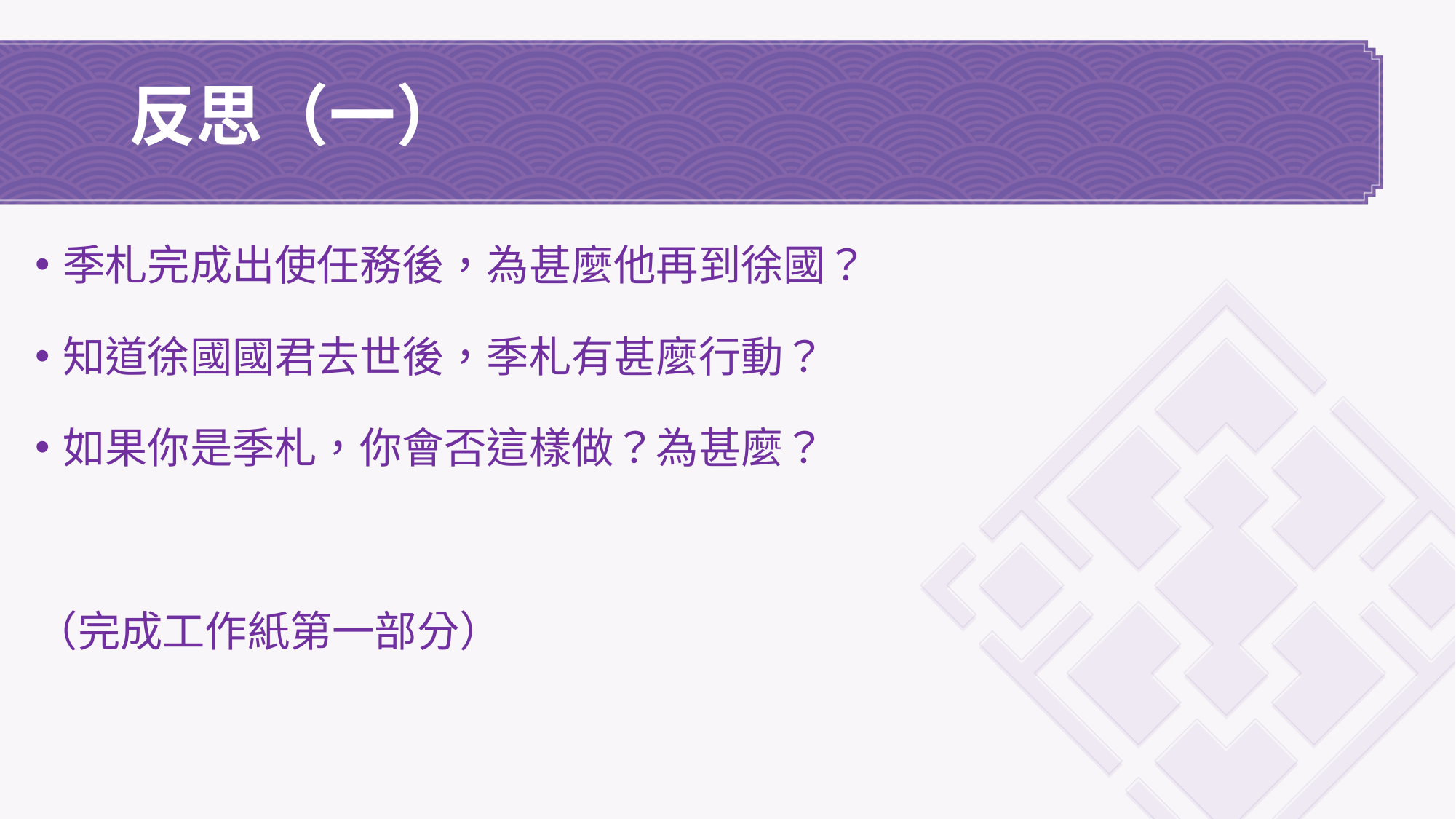

反思（一）
季札完成出使任務後，為甚麼他再到徐國？
知道徐國國君去世後，季札有甚麼行動？
如果你是季札，你會否這樣做？為甚麼？

（完成工作紙第一部分）